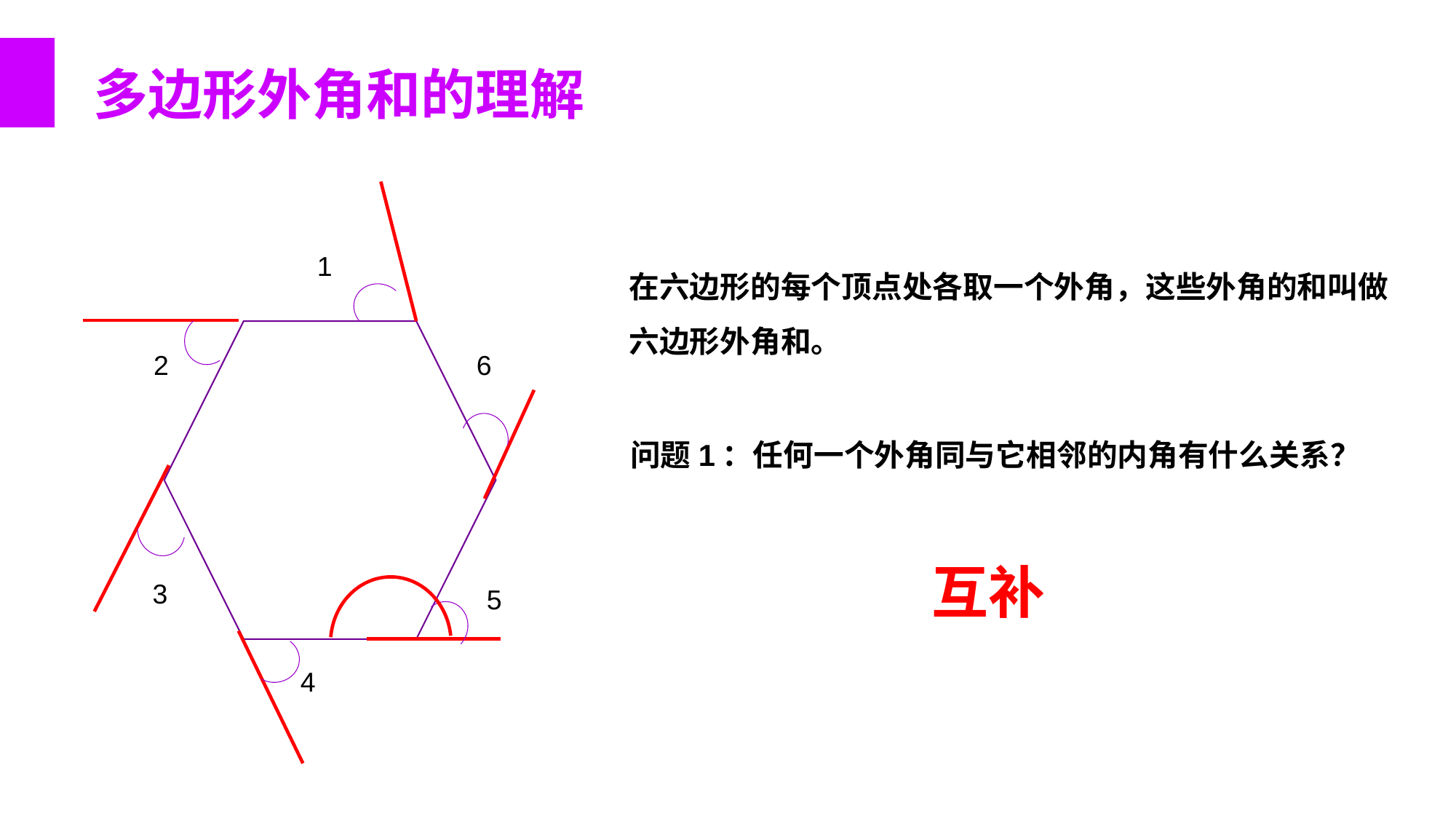

多边形外角和的理解
1

2
6

3
5

4
在六边形的每个顶点处各取一个外角，这些外角的和叫做六边形外角和。

问题1：任何一个外角同与它相邻的内角有什么关系？
互补